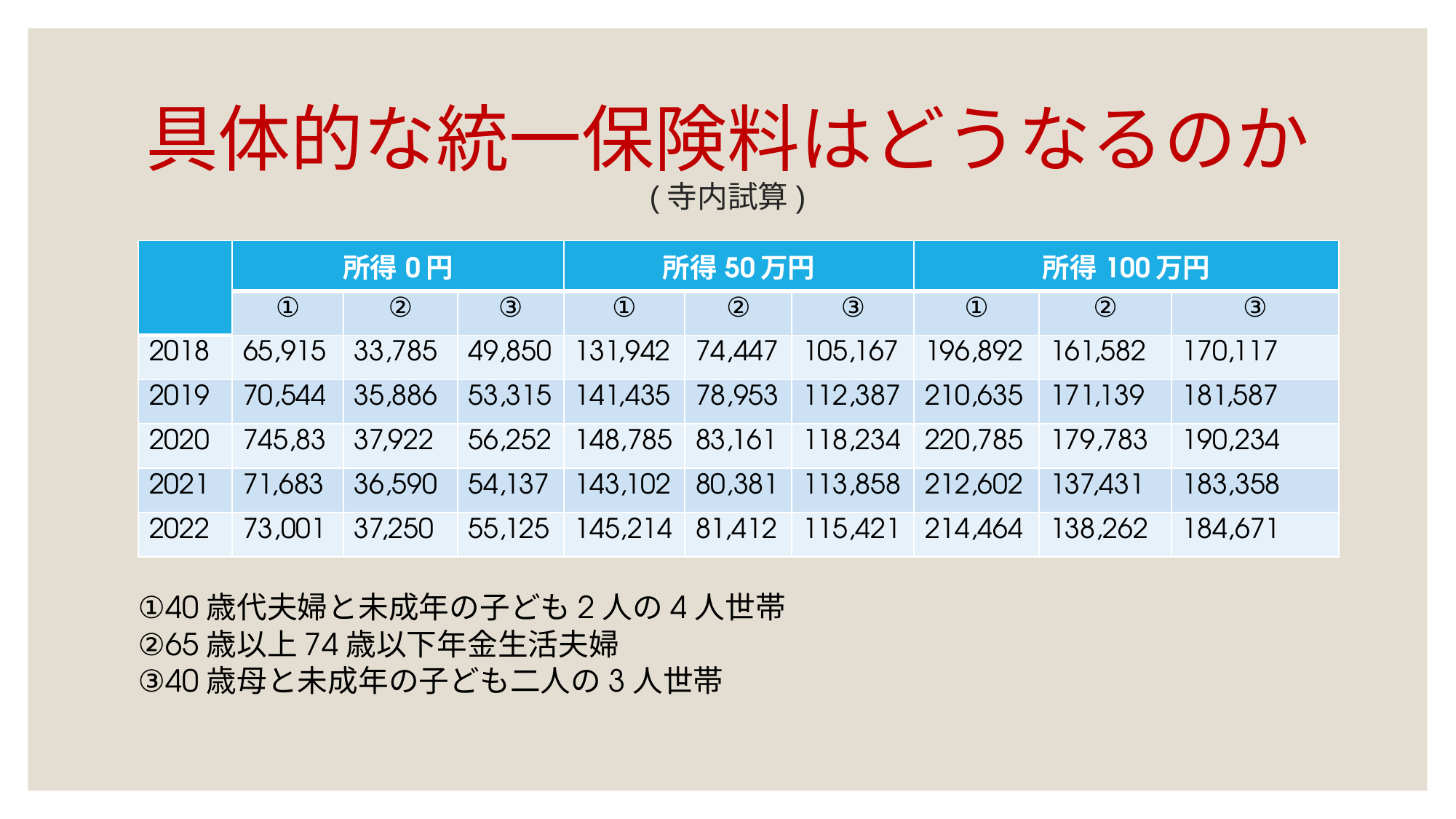

# 具体的な統一保険料はどうなるのか (寺内試算)
|  | 所得0円 |  |  | 所得50万円 |  |  | 所得100万円 |  |  |
| --- | --- | --- | --- | --- | --- | --- | --- | --- | --- |
|  | ① | ② | ③ | ① | ② | ③ | ① | ② | ③ |
| 2018 | 65,915 | 33,785 | 49,850 | 131,942 | 74,447 | 105,167 | 196,892 | 161,582 | 170,117 |
| 2019 | 70,544 | 35,886 | 53,315 | 141,435 | 78,953 | 112,387 | 210,635 | 171,139 | 181,587 |
| 2020 | 745,83 | 37,922 | 56,252 | 148,785 | 83,161 | 118,234 | 220,785 | 179,783 | 190,234 |
| 2021 | 71,683 | 36,590 | 54,137 | 143,102 | 80,381 | 113,858 | 212,602 | 137,431 | 183,358 |
| 2022 | 73,001 | 37,250 | 55,125 | 145,214 | 81,412 | 115,421 | 214,464 | 138,262 | 184,671 |
①40歳代夫婦と未成年の子ども2人の4人世帯
②65歳以上74歳以下年金生活夫婦
③40歳母と未成年の子ども二人の3人世帯